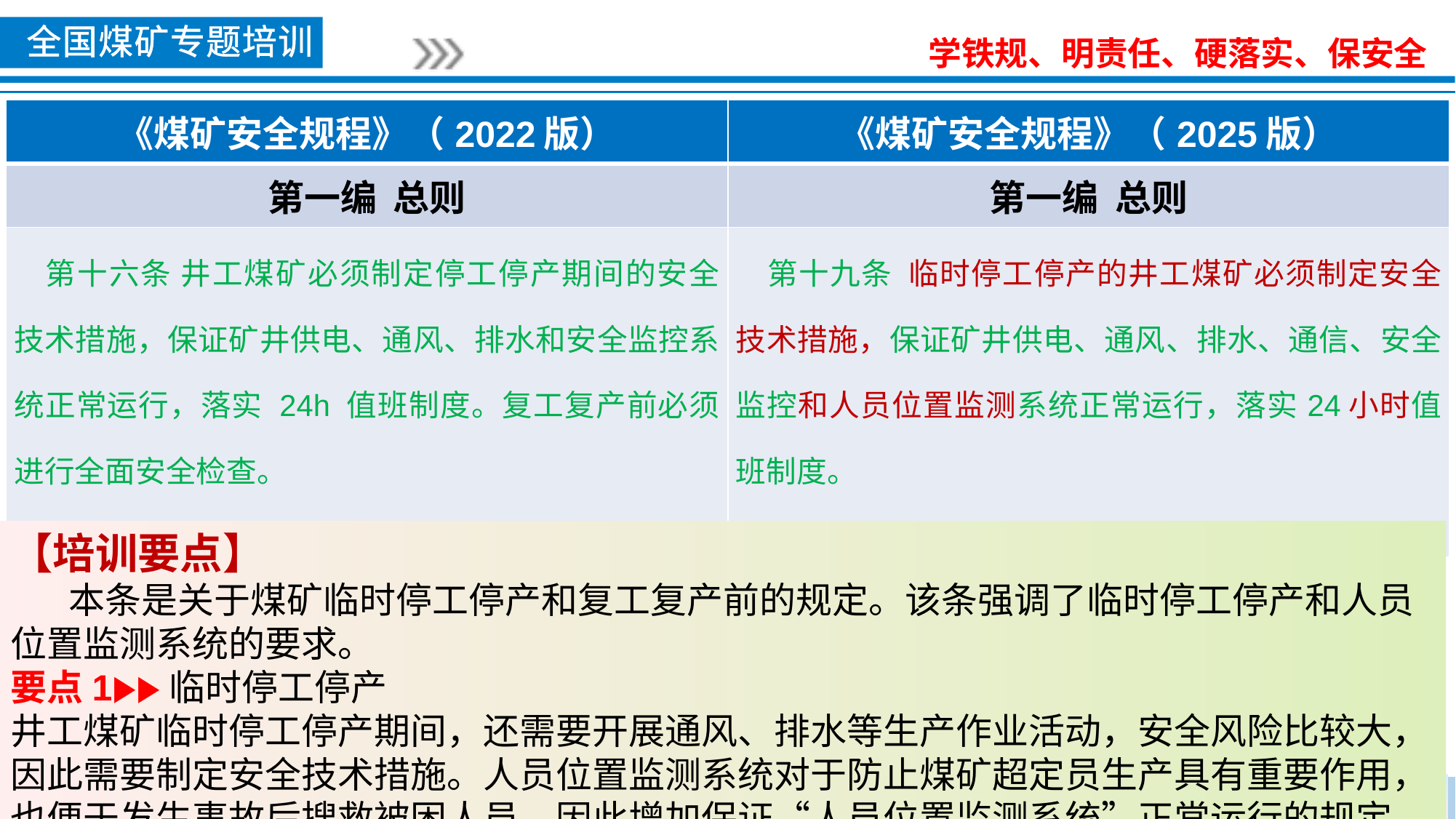

| 《煤矿安全规程》（2022版） | 《煤矿安全规程》（2025版） |
| --- | --- |
| 第一编 总则 | 第一编 总则 |
| 第十六条 井工煤矿必须制定停工停产期间的安全技术措施，保证矿井供电、通风、排水和安全监控系统正常运行，落实 24h 值班制度。复工复产前必须进行全面安全检查。 | 第十九条 临时停工停产的井工煤矿必须制定安全技术措施，保证矿井供电、通风、排水、通信、安全监控和人员位置监测系统正常运行，落实24小时值班制度。 复工复产前必须进行全面安全检查。 |
【培训要点】
      本条是关于煤矿临时停工停产和复工复产前的规定。该条强调了临时停工停产和人员位置监测系统的要求。
要点1▶▶临时停工停产
井工煤矿临时停工停产期间，还需要开展通风、排水等生产作业活动，安全风险比较大，因此需要制定安全技术措施。人员位置监测系统对于防止煤矿超定员生产具有重要作用，也便于发生事故后搜救被困人员，因此增加保证“人员位置监测系统”正常运行的规定。